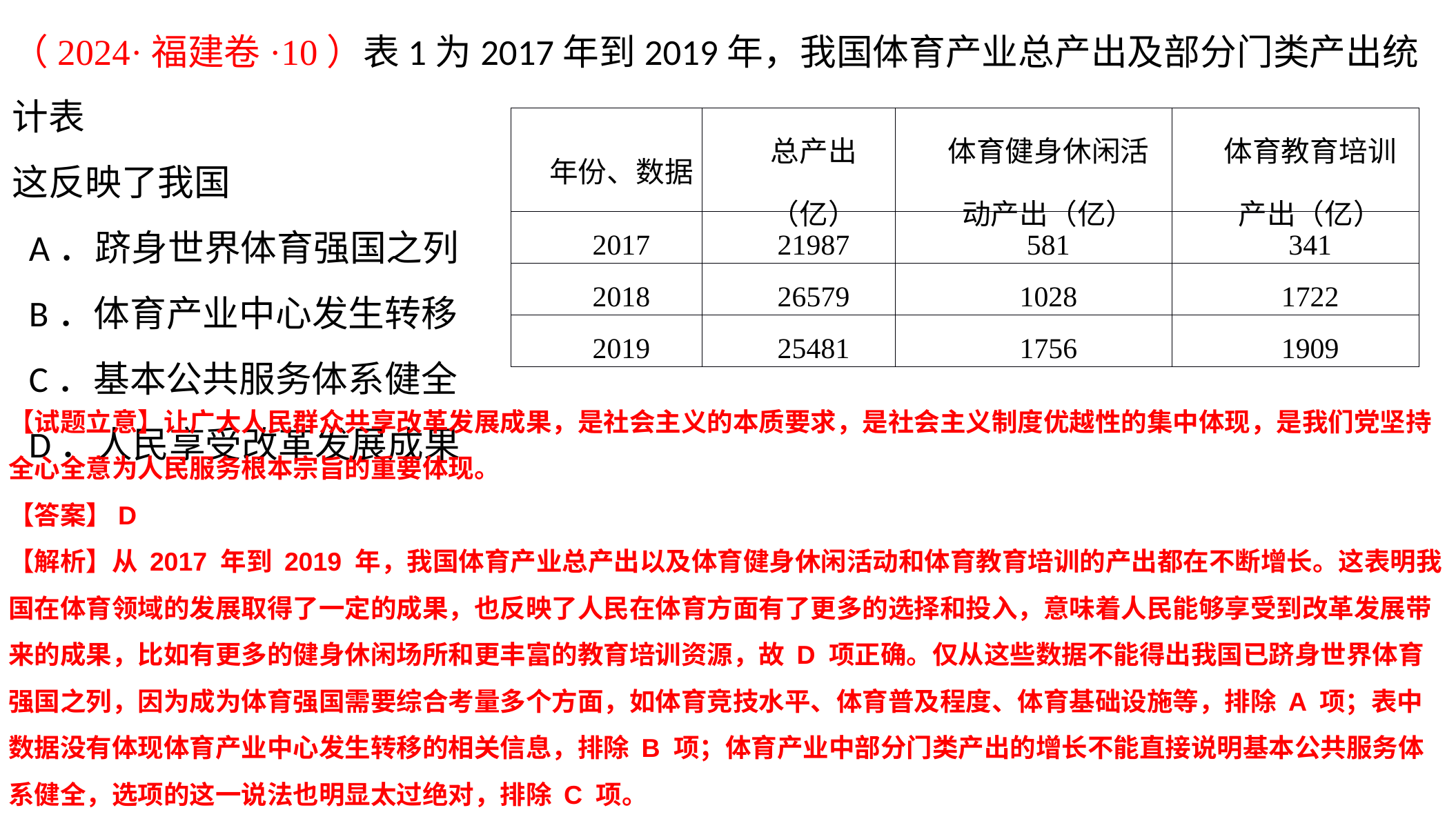

（2024·福建卷·10）表1为2017年到2019年，我国体育产业总产出及部分门类产出统计表
这反映了我国
  A．跻身世界体育强国之列
  B．体育产业中心发生转移
  C．基本公共服务体系健全
  D．人民享受改革发展成果
| 年份、数据 | 总产出（亿） | 体育健身休闲活动产出（亿） | 体育教育培训产出（亿） |
| --- | --- | --- | --- |
| 2017 | 21987 | 581 | 341 |
| 2018 | 26579 | 1028 | 1722 |
| 2019 | 25481 | 1756 | 1909 |
【试题立意】让广大人民群众共享改革发展成果，是社会主义的本质要求，是社会主义制度优越性的集中体现，是我们党坚持全心全意为人民服务根本宗旨的重要体现。
【答案】D
【解析】从 2017 年到 2019 年，我国体育产业总产出以及体育健身休闲活动和体育教育培训的产出都在不断增长。这表明我国在体育领域的发展取得了一定的成果，也反映了人民在体育方面有了更多的选择和投入，意味着人民能够享受到改革发展带来的成果，比如有更多的健身休闲场所和更丰富的教育培训资源，故 D 项正确。仅从这些数据不能得出我国已跻身世界体育强国之列，因为成为体育强国需要综合考量多个方面，如体育竞技水平、体育普及程度、体育基础设施等，排除 A 项；表中数据没有体现体育产业中心发生转移的相关信息，排除 B 项；体育产业中部分门类产出的增长不能直接说明基本公共服务体系健全，选项的这一说法也明显太过绝对，排除 C 项。